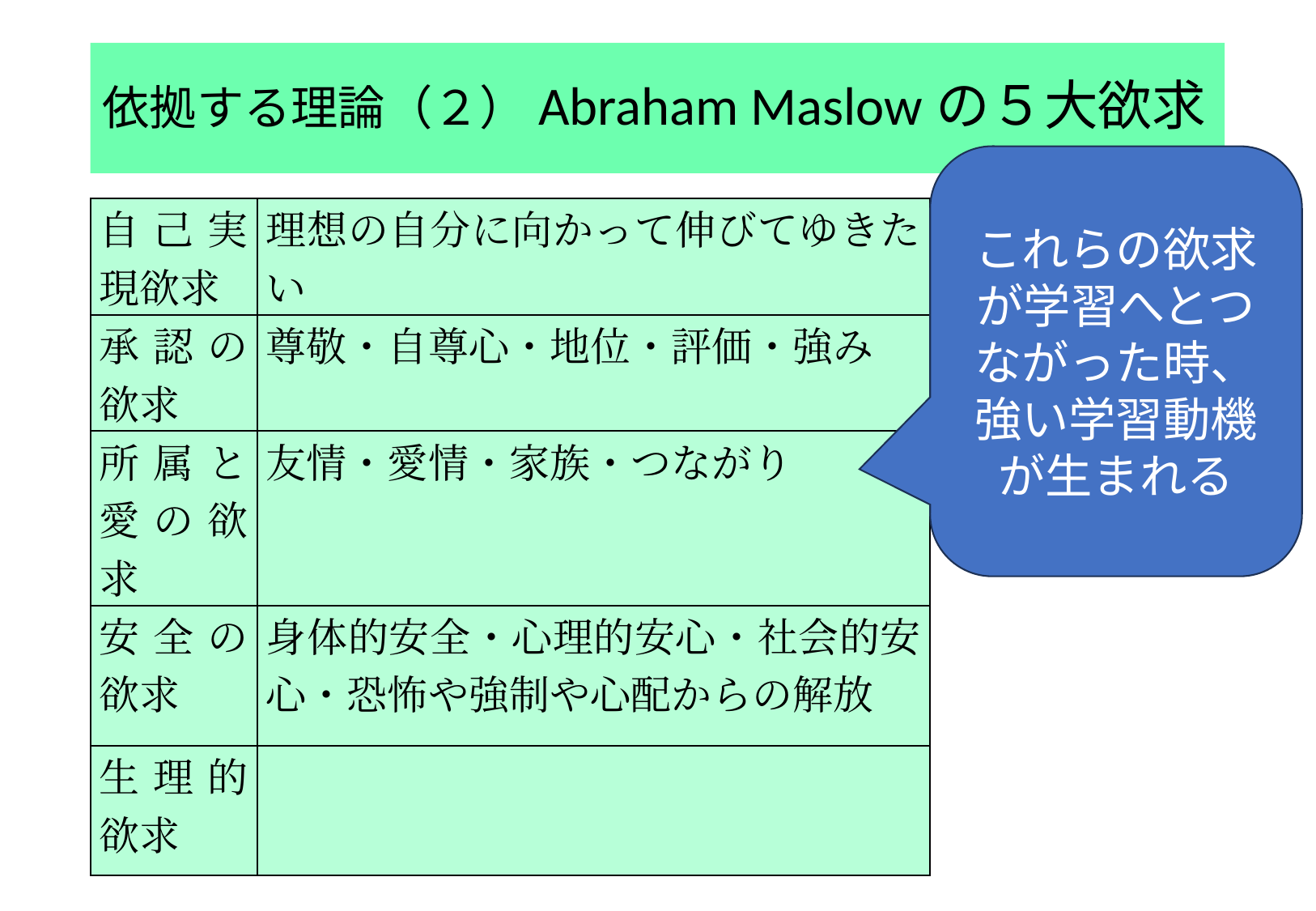

# 依拠する理論（２）Abraham Maslowの５大欲求
これらの欲求が学習へとつながった時、強い学習動機が生まれる
| 自己実現欲求 | 理想の自分に向かって伸びてゆきたい |
| --- | --- |
| 承認の欲求 | 尊敬・自尊心・地位・評価・強み |
| 所属と愛の欲求 | 友情・愛情・家族・つながり |
| 安全の欲求 | 身体的安全・心理的安心・社会的安心・恐怖や強制や心配からの解放 |
| 生理的欲求 |  |